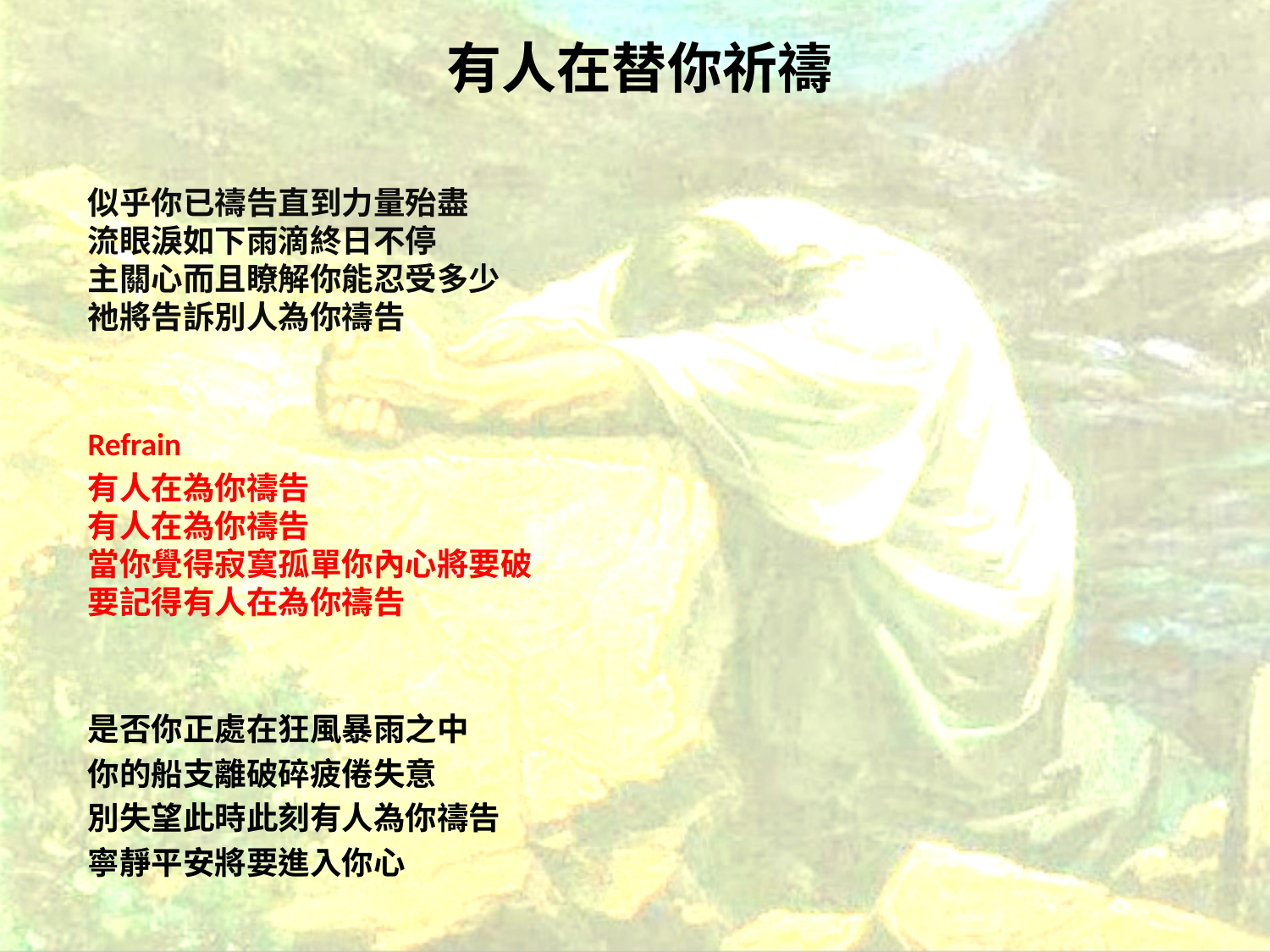

# 有人在替你祈禱
似乎你已禱告直到力量殆盡
流眼淚如下雨滴終日不停
主關心而且瞭解你能忍受多少
祂將告訴別人為你禱告

Refrain
有人在為你禱告
有人在為你禱告
當你覺得寂寞孤單你內心將要破
要記得有人在為你禱告

是否你正處在狂風暴雨之中
你的船支離破碎疲倦失意
別失望此時此刻有人為你禱告
寧靜平安將要進入你心